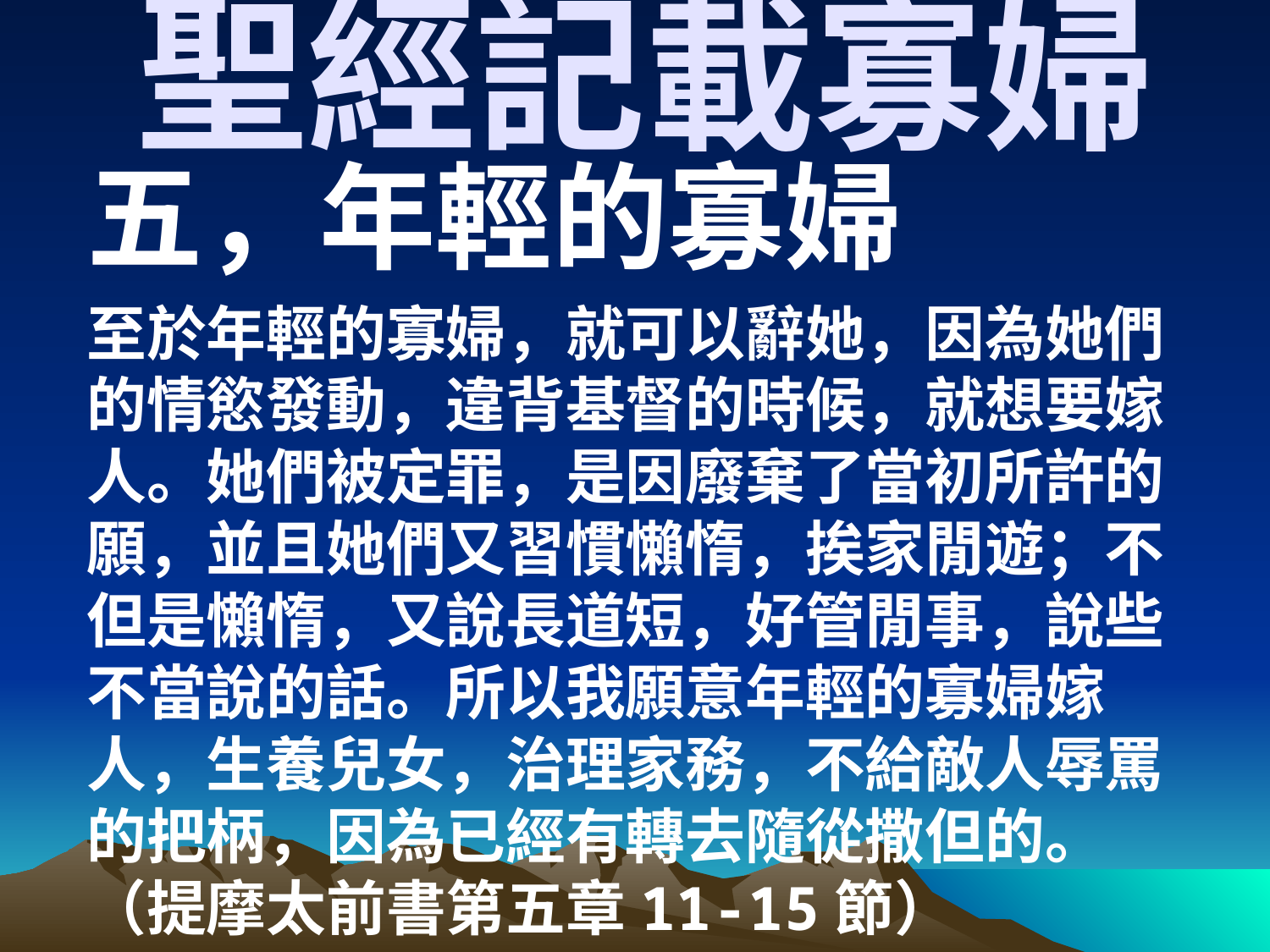

# 聖經記載寡婦
五，年輕的寡婦
至於年輕的寡婦，就可以辭她，因為她們的情慾發動，違背基督的時候，就想要嫁人。她們被定罪，是因廢棄了當初所許的願，並且她們又習慣懶惰，挨家閒遊；不但是懶惰，又說長道短，好管閒事，說些不當說的話。所以我願意年輕的寡婦嫁人，生養兒女，治理家務，不給敵人辱罵的把柄，因為已經有轉去隨從撒但的。（提摩太前書第五章11-15節）